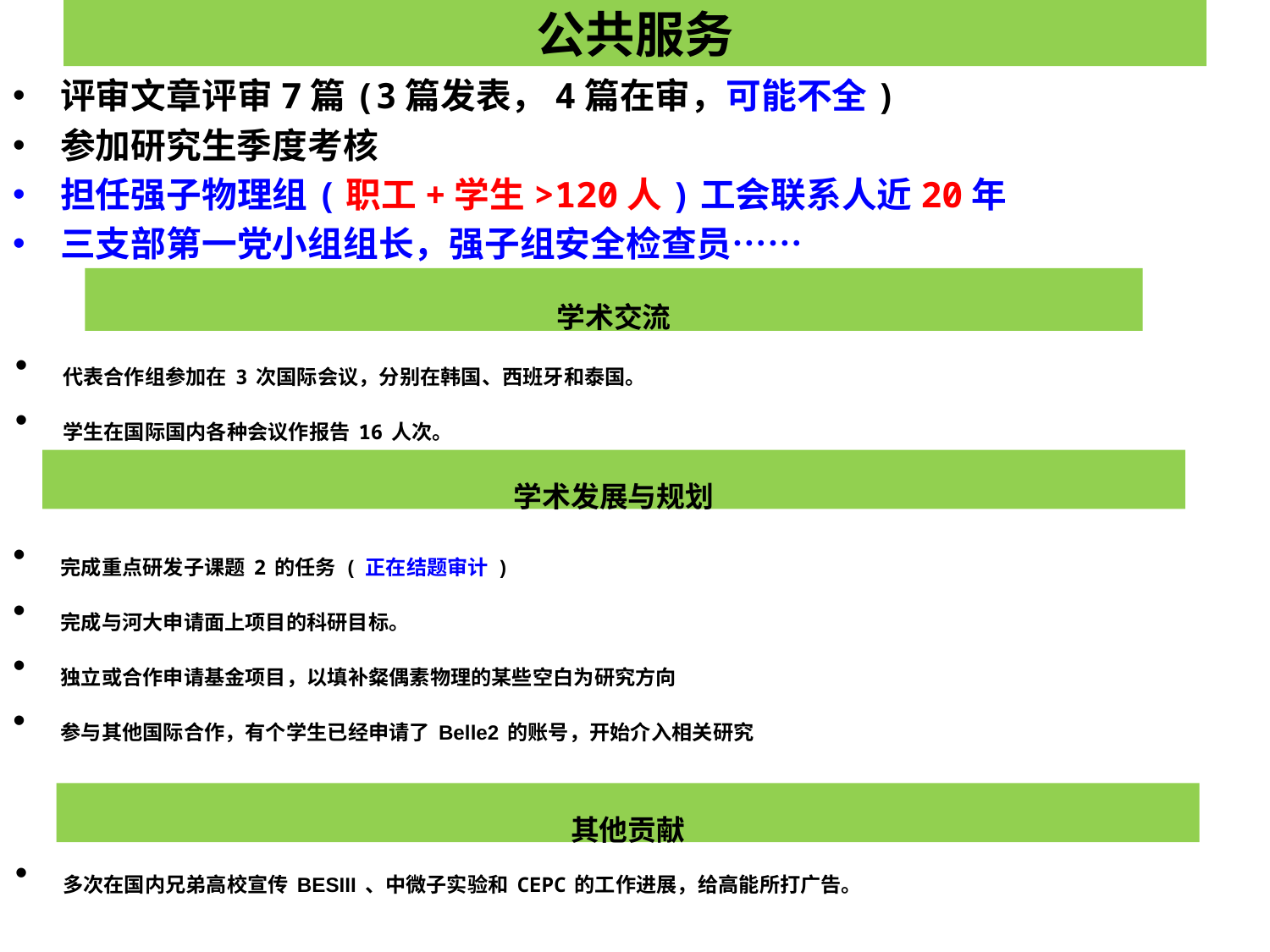

# 公共服务
评审文章评审7篇(3篇发表，4篇在审，可能不全)
参加研究生季度考核
担任强子物理组(职工+学生>120人)工会联系人近20年
三支部第一党小组组长，强子组安全检查员……
学术交流
代表合作组参加在3次国际会议，分别在韩国、西班牙和泰国。
学生在国际国内各种会议作报告16人次。
学术发展与规划
完成重点研发子课题2的任务(正在结题审计)
完成与河大申请面上项目的科研目标。
独立或合作申请基金项目，以填补粲偶素物理的某些空白为研究方向
参与其他国际合作，有个学生已经申请了Belle2的账号，开始介入相关研究
其他贡献
多次在国内兄弟高校宣传BESIII、中微子实验和CEPC的工作进展，给高能所打广告。